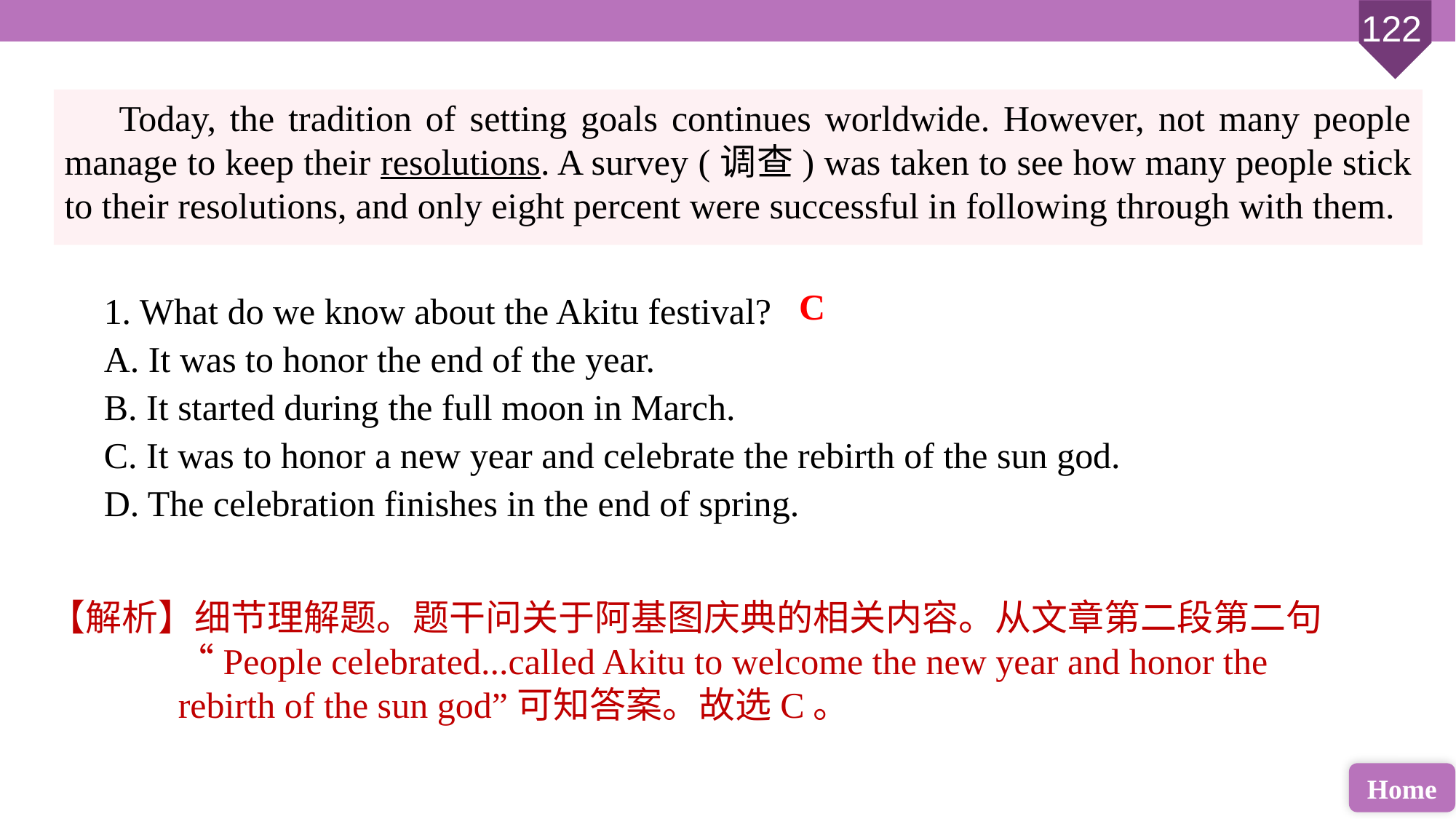

Today, the tradition of setting goals continues worldwide. However, not many people manage to keep their resolutions. A survey (调查) was taken to see how many people stick to their resolutions, and only eight percent were successful in following through with them.
1. What do we know about the Akitu festival?
A. It was to honor the end of the year.
B. It started during the full moon in March.
C. It was to honor a new year and celebrate the rebirth of the sun god.
D. The celebration finishes in the end of spring.
C
【解析】细节理解题。题干问关于阿基图庆典的相关内容。从文章第二段第二句“People celebrated...called Akitu to welcome the new year and honor the rebirth of the sun god”可知答案。故选C。